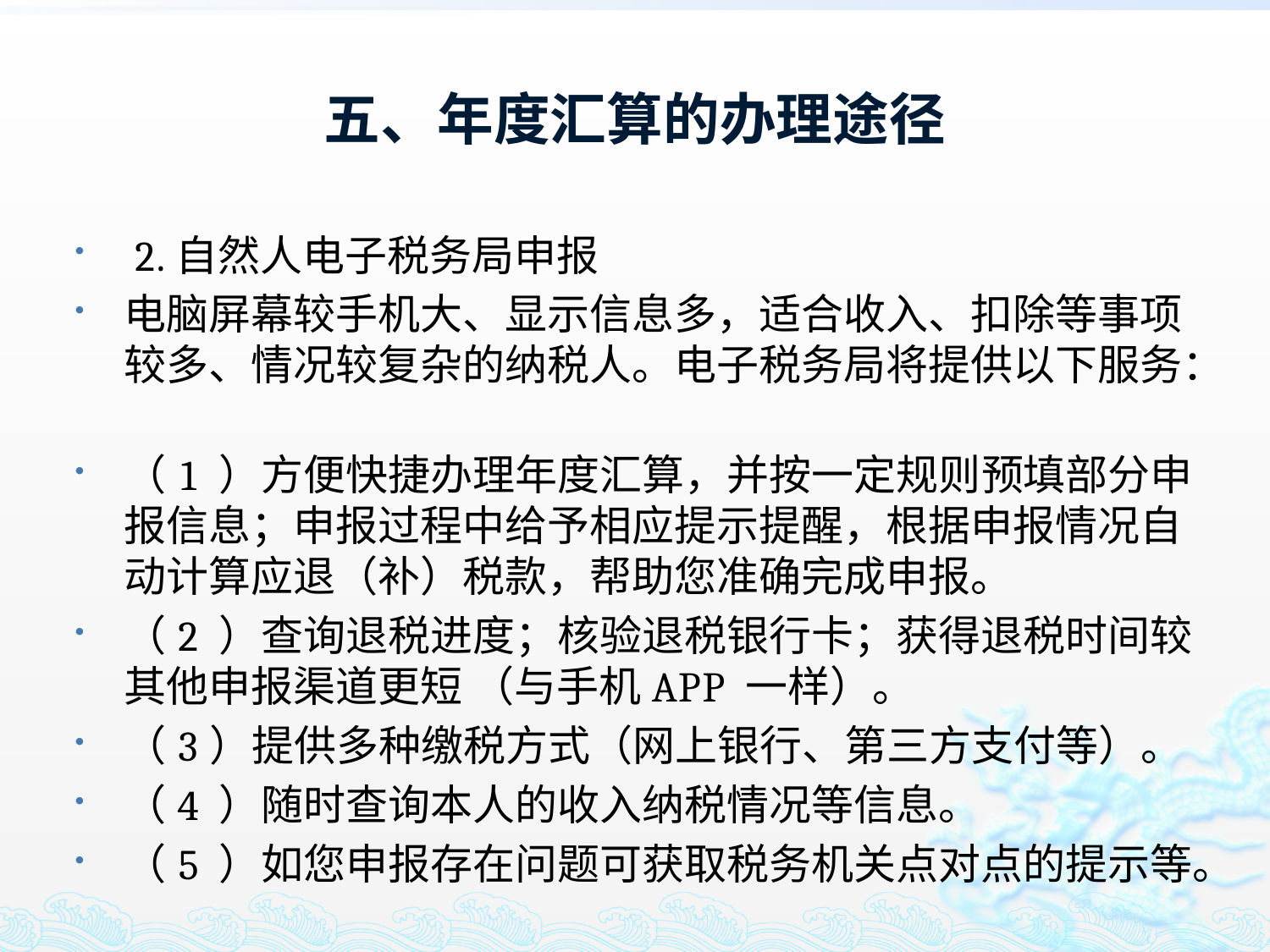

# 五、年度汇算的办理途径
 2.自然人电子税务局申报
电脑屏幕较手机大、显示信息多，适合收入、扣除等事项较多、情况较复杂的纳税人。电子税务局将提供以下服务：
（1 ）方便快捷办理年度汇算，并按一定规则预填部分申报信息；申报过程中给予相应提示提醒，根据申报情况自动计算应退（补）税款，帮助您准确完成申报。
（2 ）查询退税进度；核验退税银行卡；获得退税时间较其他申报渠道更短 （与手机APP 一样）。
（3）提供多种缴税方式（网上银行、第三方支付等）。
（4 ）随时查询本人的收入纳税情况等信息。
（5 ）如您申报存在问题可获取税务机关点对点的提示等。